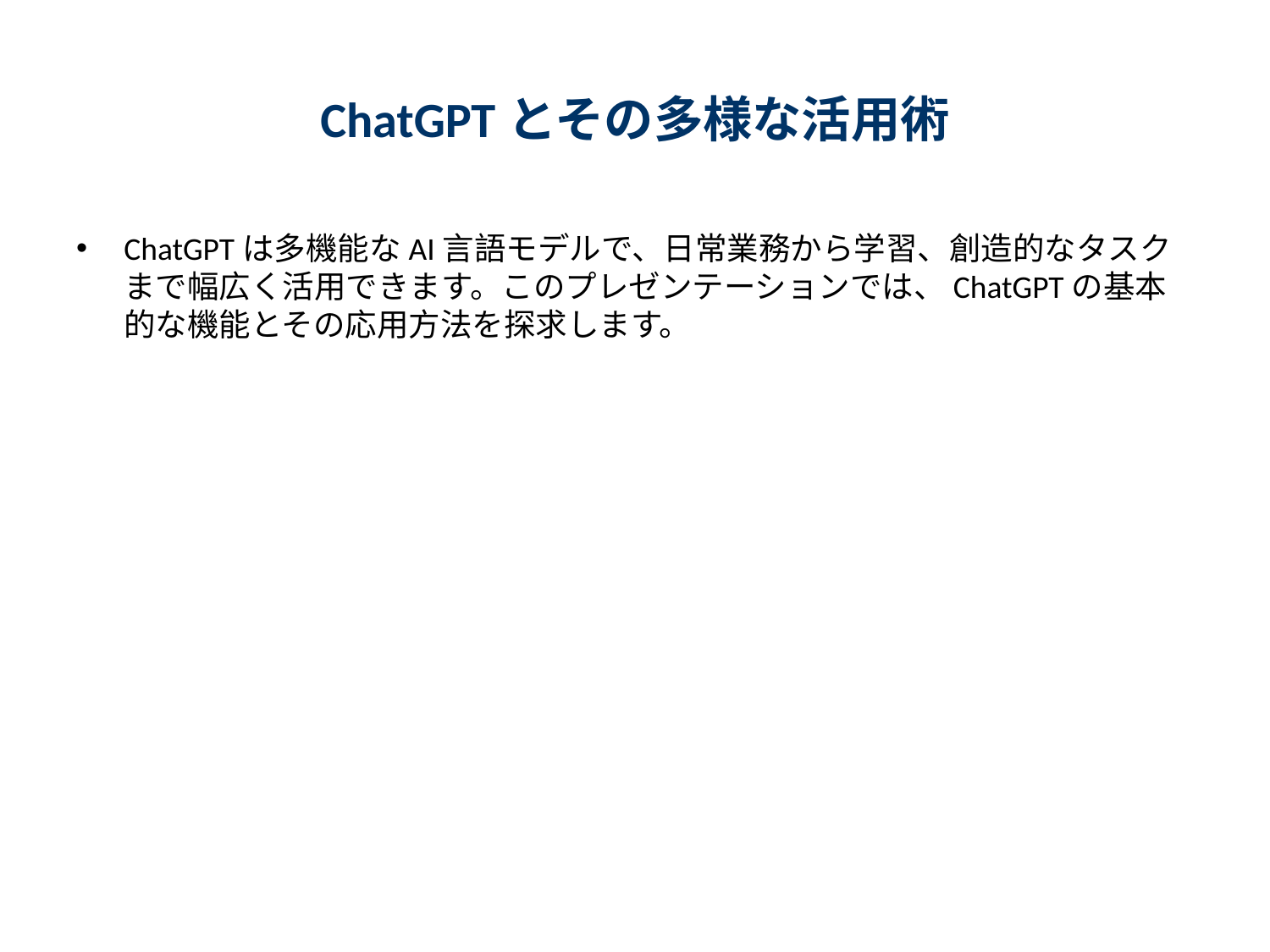

# ChatGPTとその多様な活用術
ChatGPTは多機能なAI言語モデルで、日常業務から学習、創造的なタスクまで幅広く活用できます。このプレゼンテーションでは、ChatGPTの基本的な機能とその応用方法を探求します。